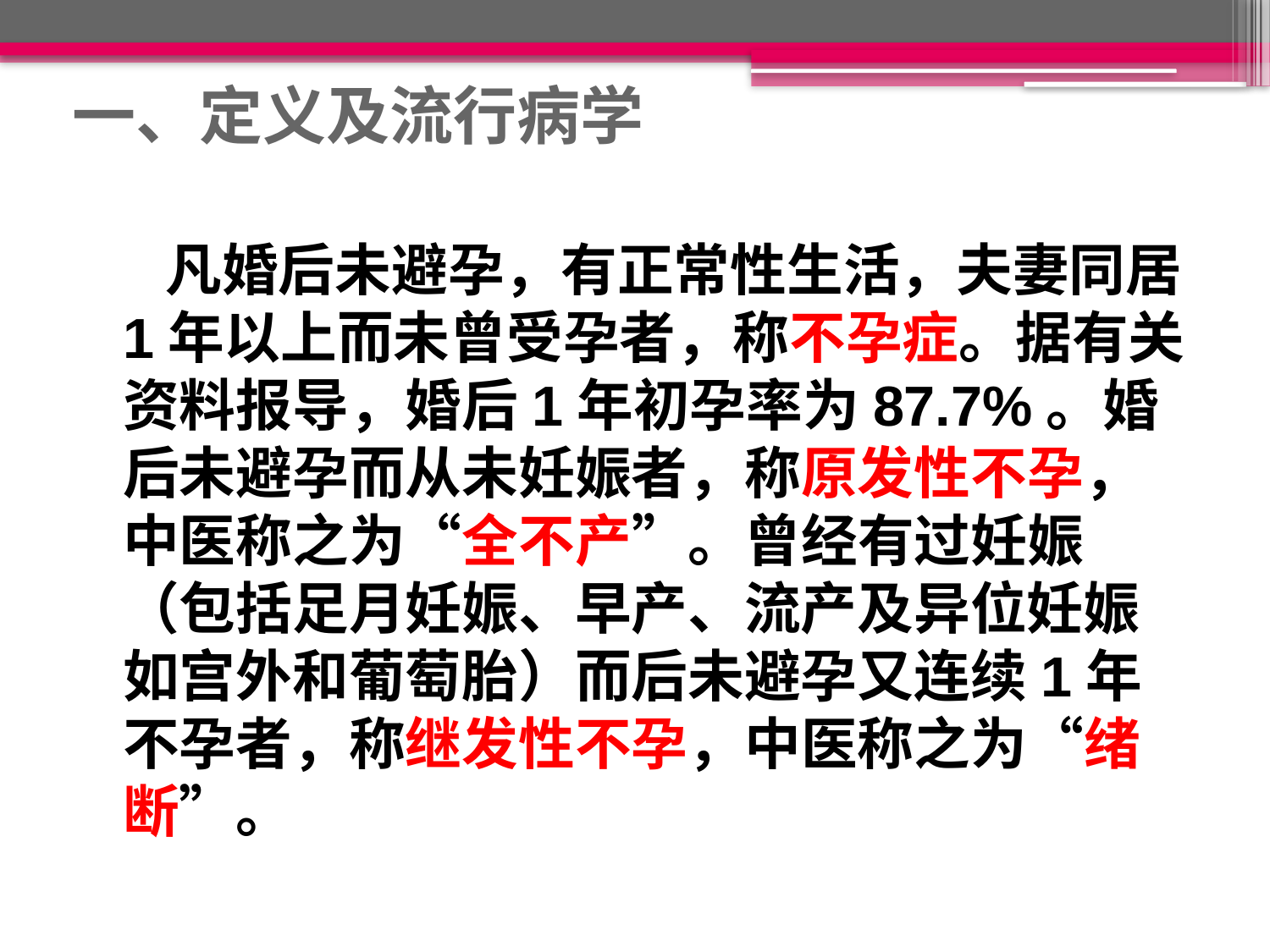

# 一、定义及流行病学
     凡婚后未避孕，有正常性生活，夫妻同居1年以上而未曾受孕者，称不孕症。据有关资料报导，婚后1年初孕率为87.7%。婚后未避孕而从未妊娠者，称原发性不孕，中医称之为“全不产”。曾经有过妊娠（包括足月妊娠、早产、流产及异位妊娠如宫外和葡萄胎）而后未避孕又连续1年不孕者，称继发性不孕，中医称之为“绪断”。